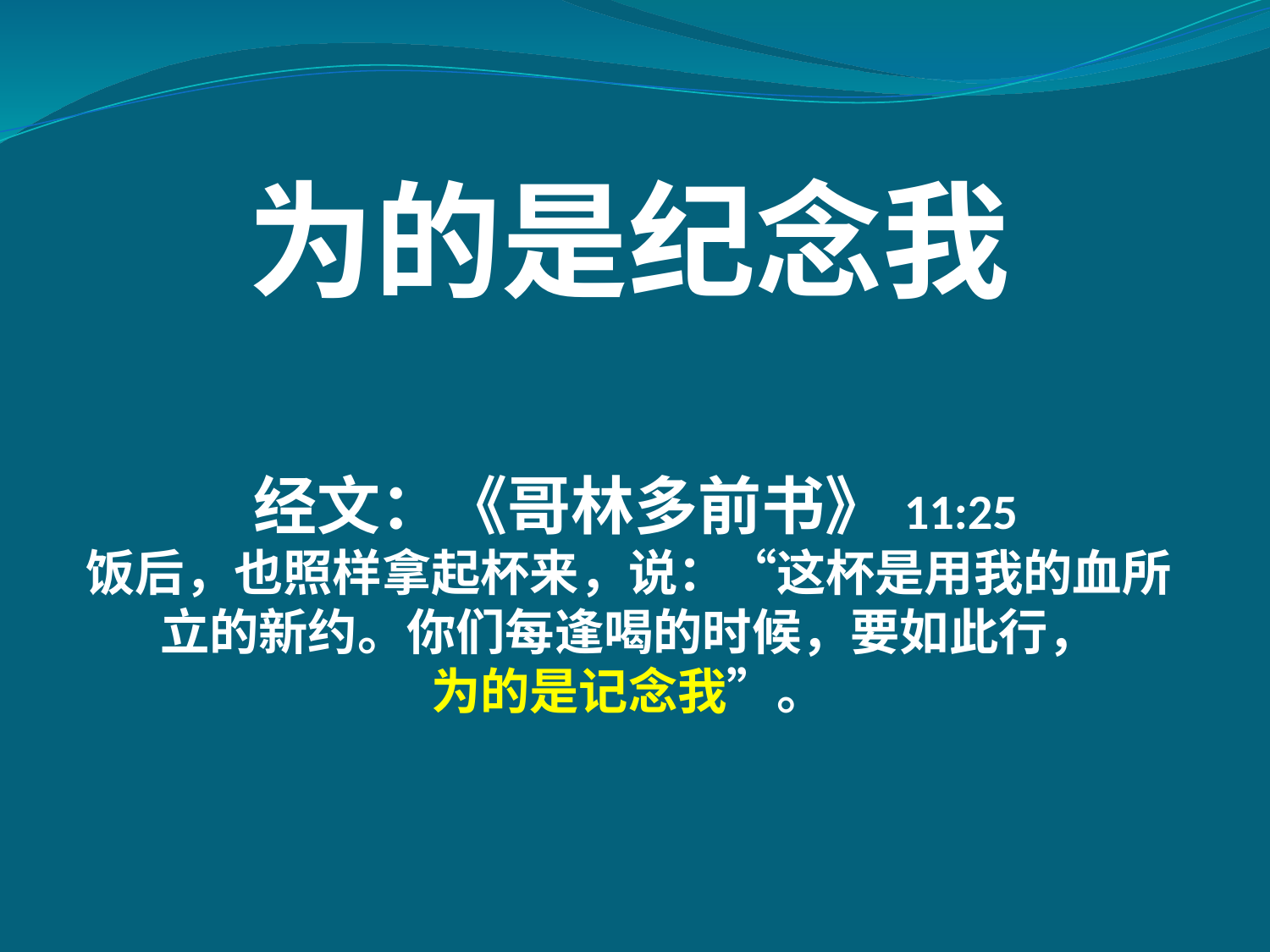

# 为的是纪念我 经文：《哥林多前书》11:25 饭后，也照样拿起杯来，说：“这杯是用我的血所立的新约。你们每逢喝的时候，要如此行， 为的是记念我”。